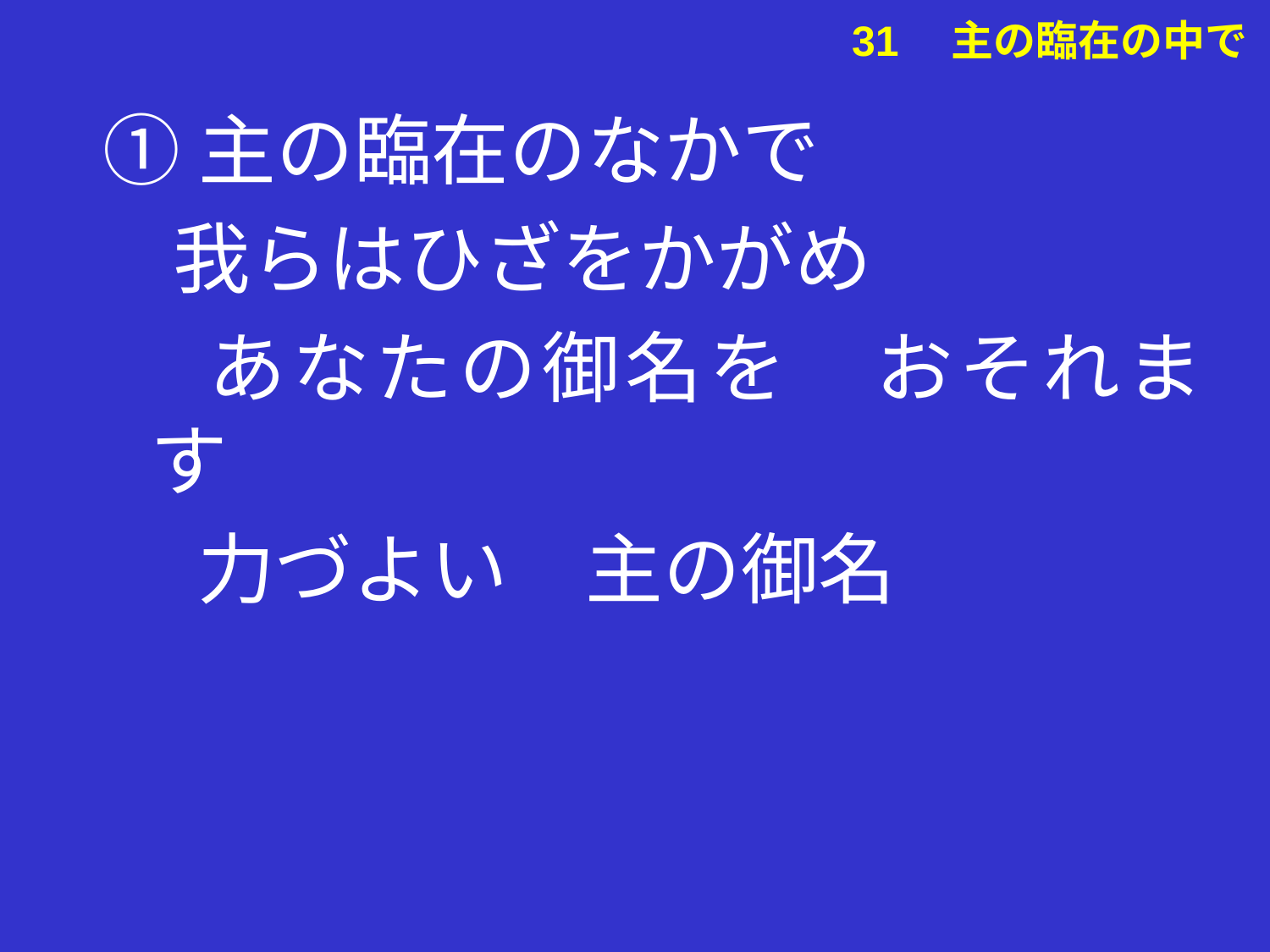

①主の臨在のなかで
   我らはひざをかがめ
　 あなたの御名を　おそれます
　 力づよい　主の御名

# 31　主の臨在の中で